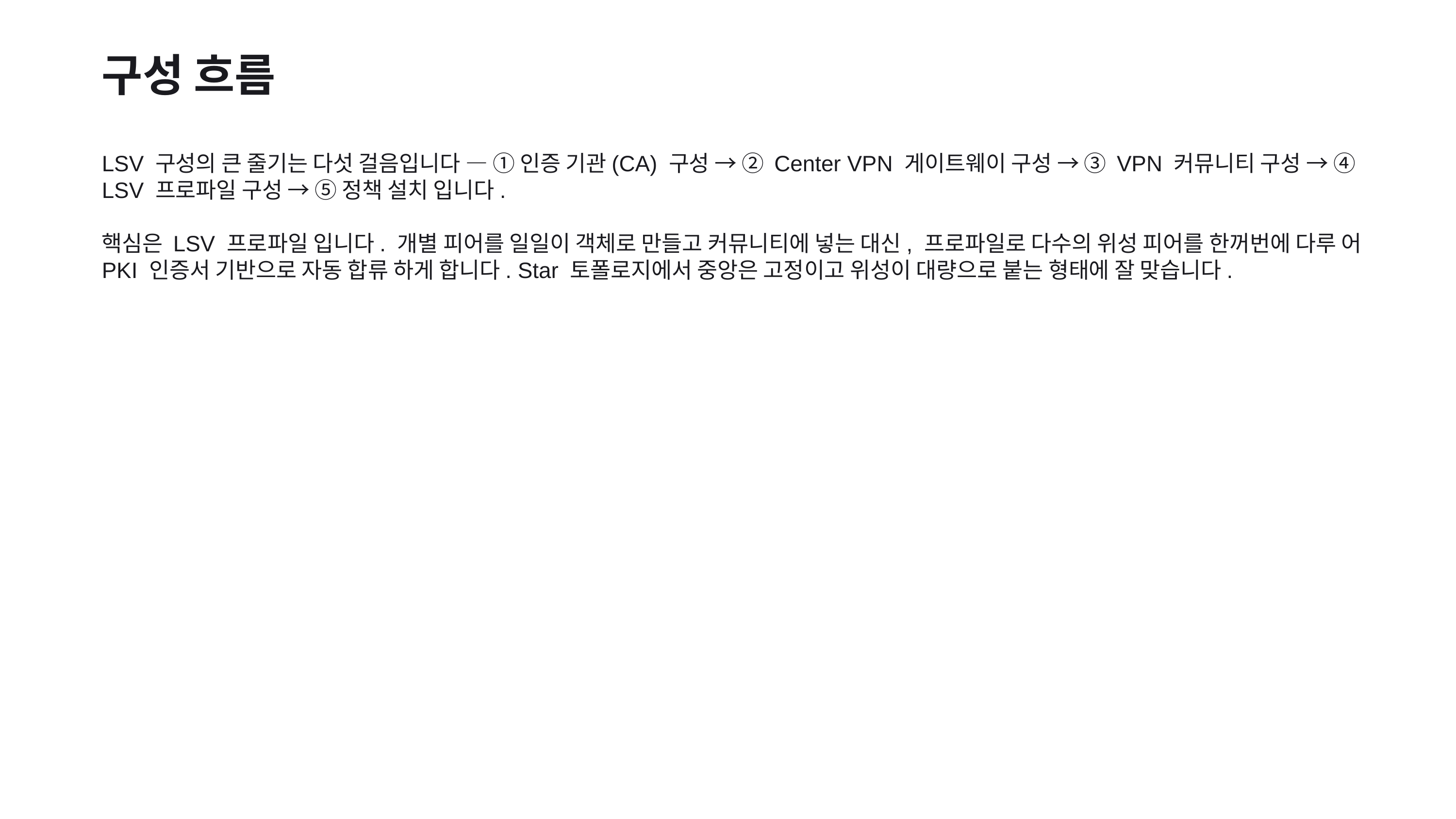

구성 흐름
LSV 구성의 큰 줄기는 다섯 걸음입니다 — ① 인증 기관(CA) 구성 → ② Center VPN 게이트웨이 구성 → ③ VPN 커뮤니티 구성 → ④ LSV 프로파일 구성 → ⑤ 정책 설치 입니다.

핵심은 LSV 프로파일 입니다. 개별 피어를 일일이 객체로 만들고 커뮤니티에 넣는 대신, 프로파일로 다수의 위성 피어를 한꺼번에 다루 어 PKI 인증서 기반으로 자동 합류 하게 합니다. Star 토폴로지에서 중앙은 고정이고 위성이 대량으로 붙는 형태에 잘 맞습니다.